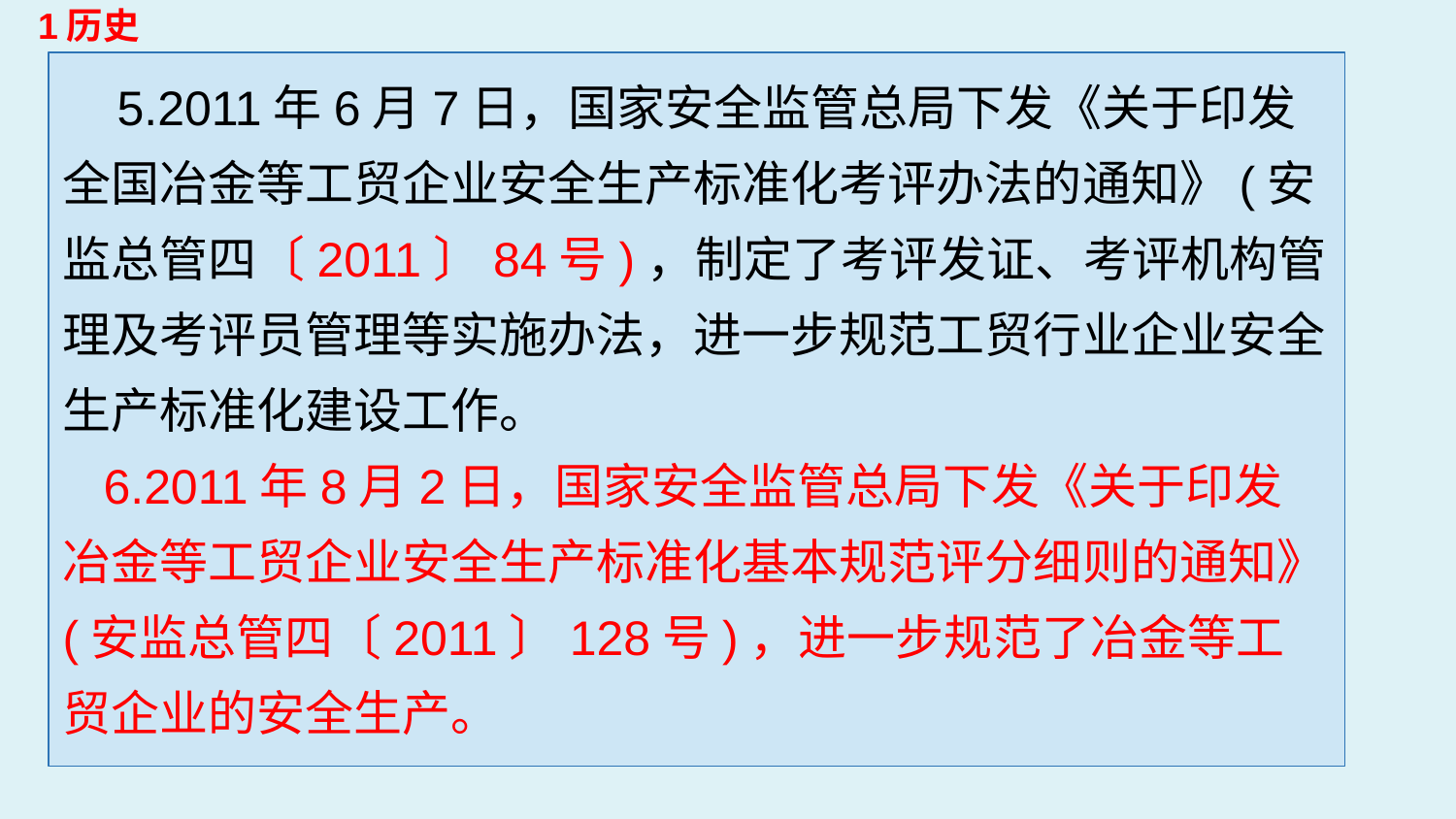

1历史
     5.2011年6月7日，国家安全监管总局下发《关于印发全国冶金等工贸企业安全生产标准化考评办法的通知》(安监总管四〔2011〕84号)，制定了考评发证、考评机构管理及考评员管理等实施办法，进一步规范工贸行业企业安全生产标准化建设工作。
   6.2011年8月2日，国家安全监管总局下发《关于印发冶金等工贸企业安全生产标准化基本规范评分细则的通知》(安监总管四〔2011〕128号)，进一步规范了冶金等工贸企业的安全生产。